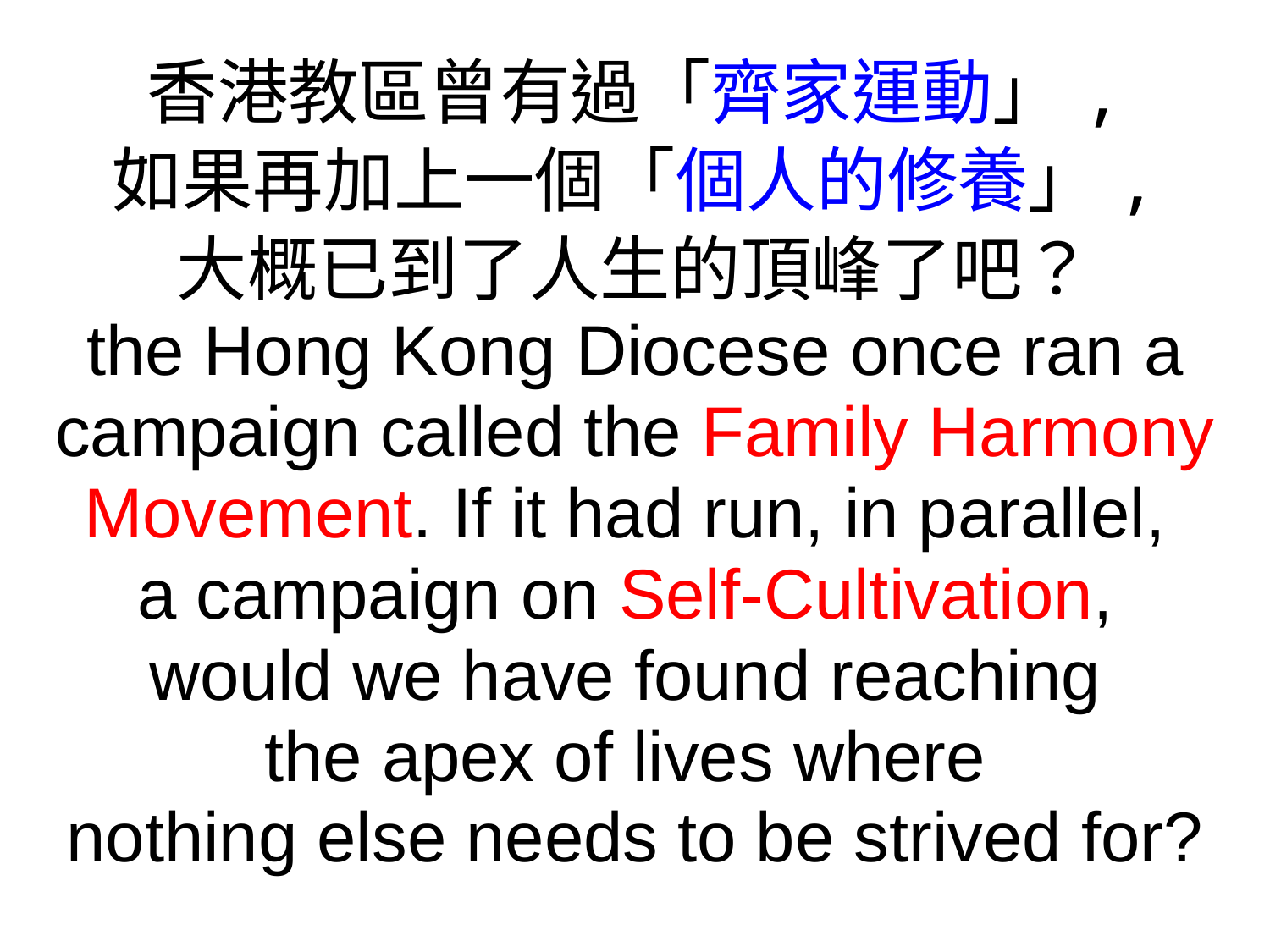

香港教區曾有過「齊家運動」,
如果再加上一個「個人的修養」,
大概已到了人生的頂峰了吧？
the Hong Kong Diocese once ran a campaign called the Family Harmony Movement. If it had run, in parallel,
a campaign on Self-Cultivation,
would we have found reaching
the apex of lives where
nothing else needs to be strived for?